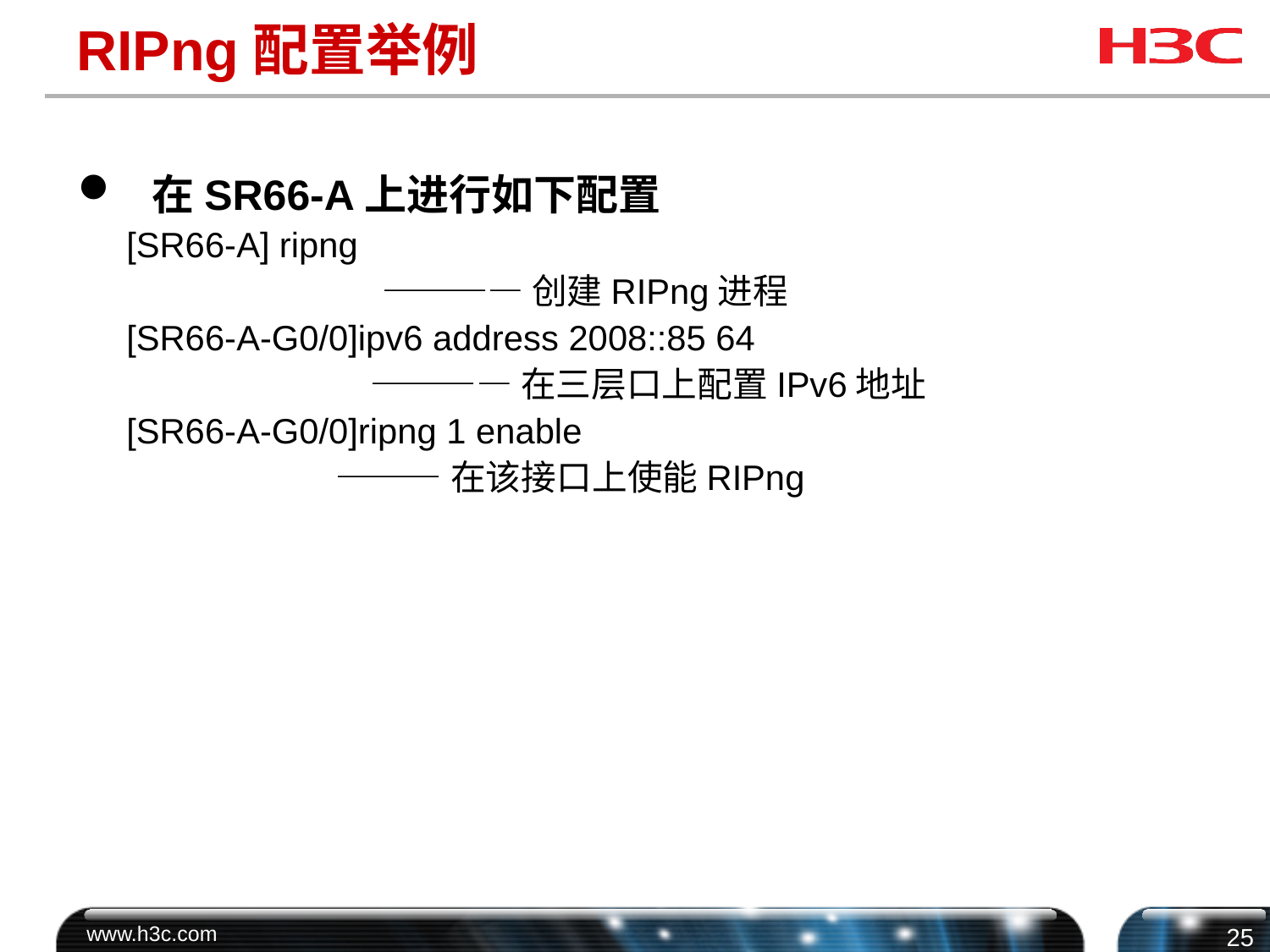

# RIPng配置举例
在SR66-A上进行如下配置
     [SR66-A] ripng
	 ————创建RIPng进程
     [SR66-A-G0/0]ipv6 address 2008::85 64
     ————在三层口上配置IPv6地址
     [SR66-A-G0/0]ripng 1 enable
                                 ———在该接口上使能RIPng